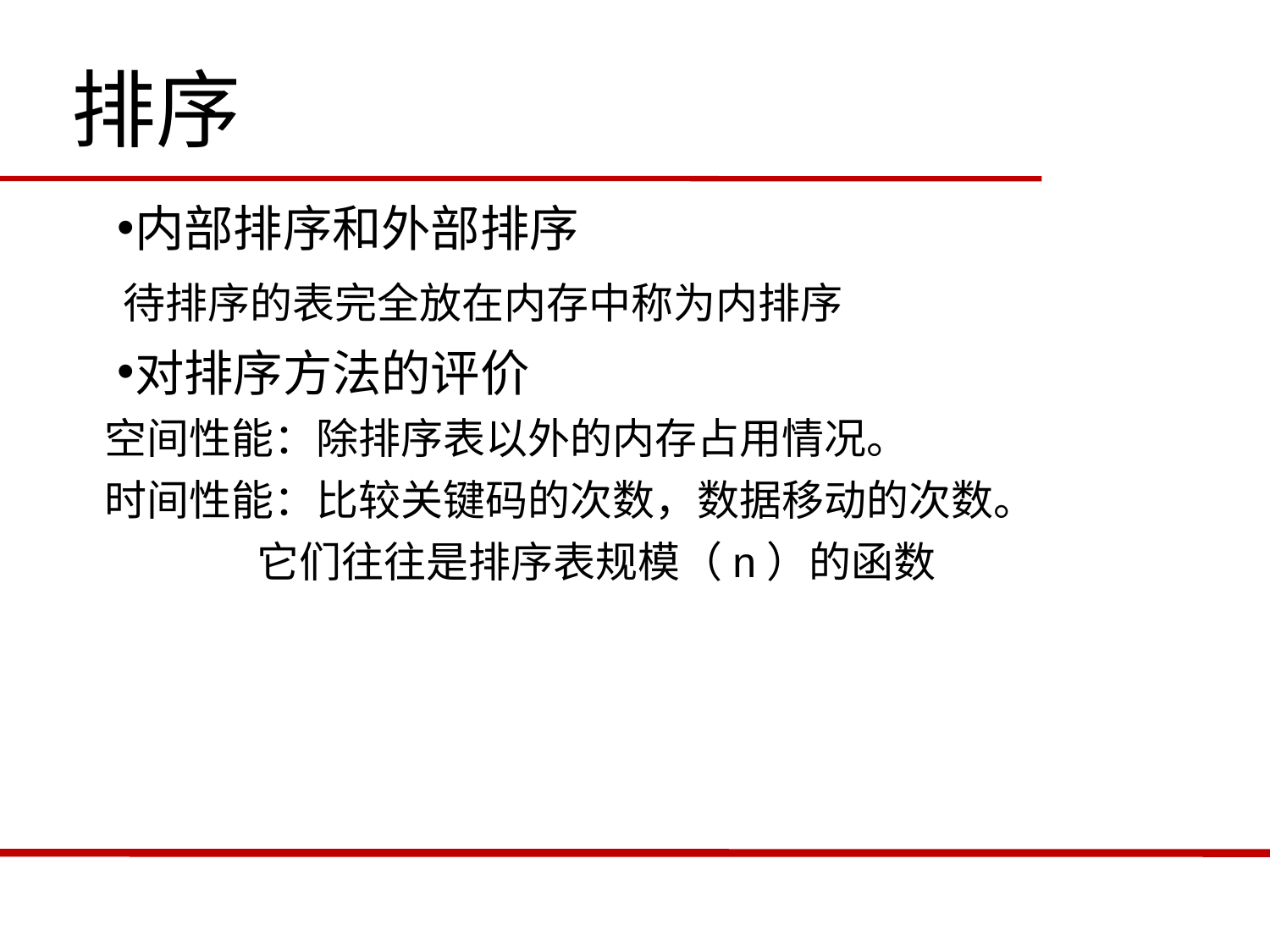

排序
内部排序和外部排序
     待排序的表完全放在内存中称为内排序
对排序方法的评价
    空间性能：除排序表以外的内存占用情况。
    时间性能：比较关键码的次数，数据移动的次数。
                    它们往往是排序表规模（n）的函数